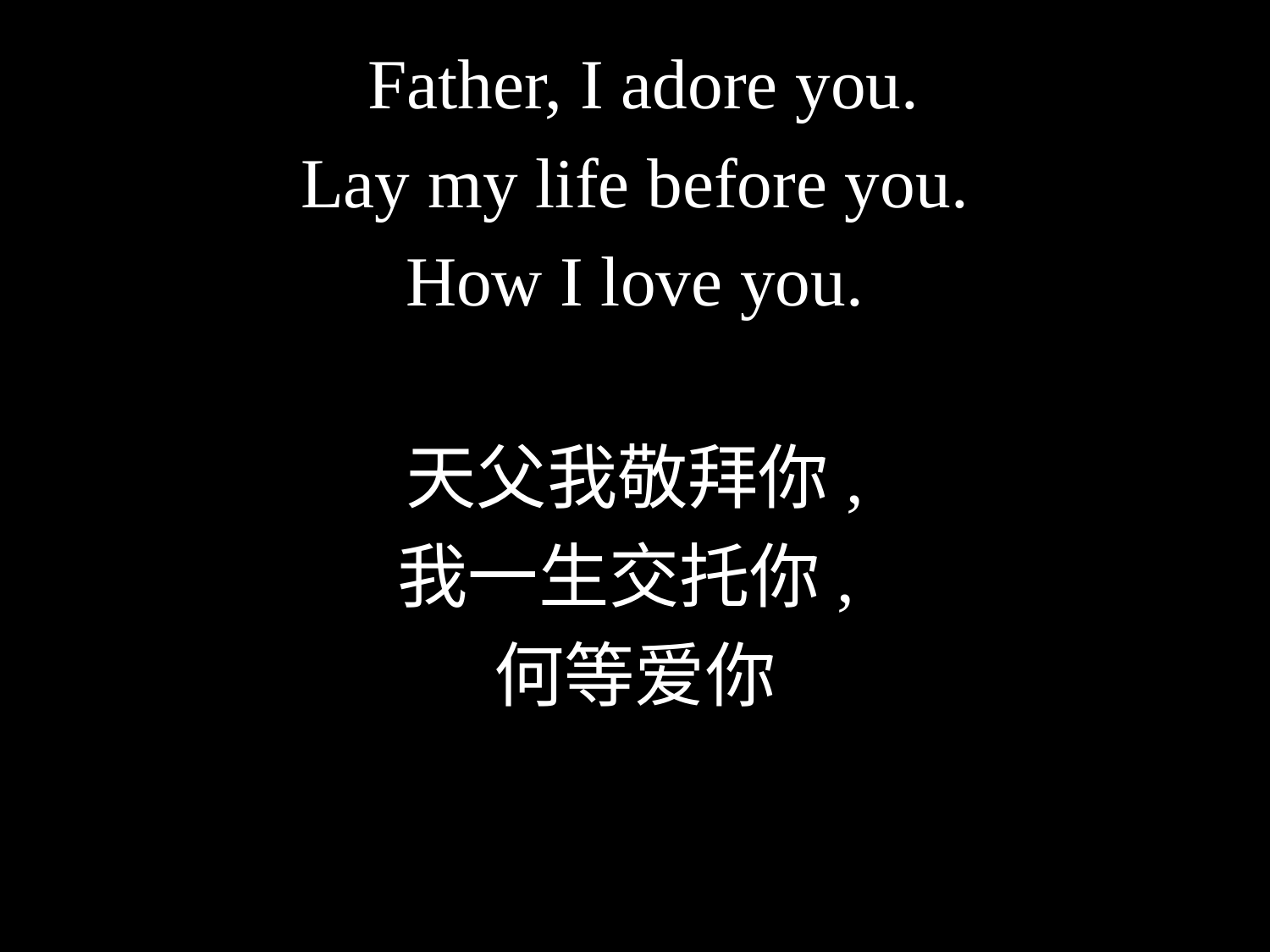

Father, I adore you.
Lay my life before you.
How I love you.

天父我敬拜你,
我一生交托你,
何等爱你